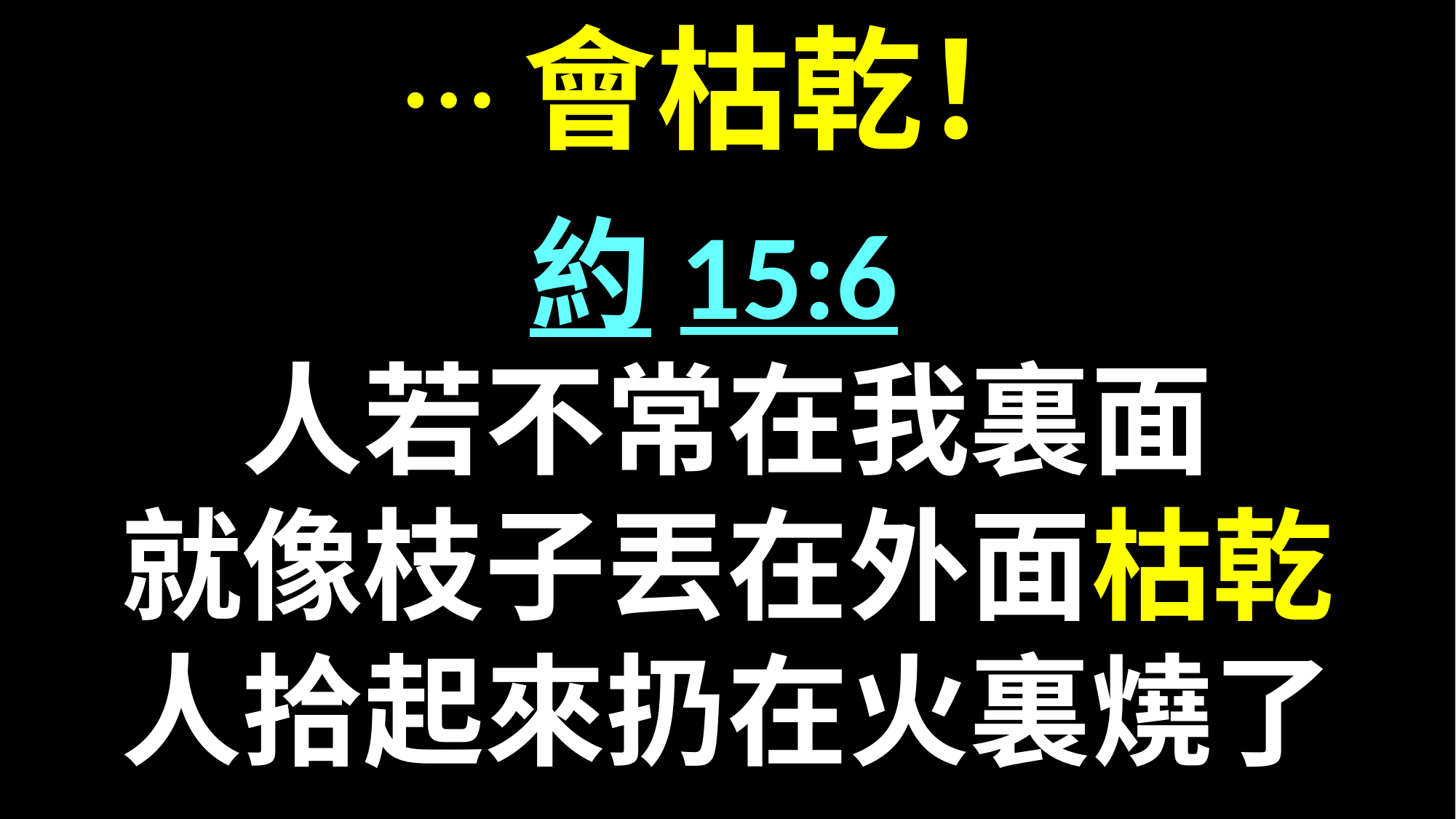

…會枯乾！
約15:6
人若不常在我裏面
就像枝子丟在外面枯乾
人拾起來扔在火裏燒了